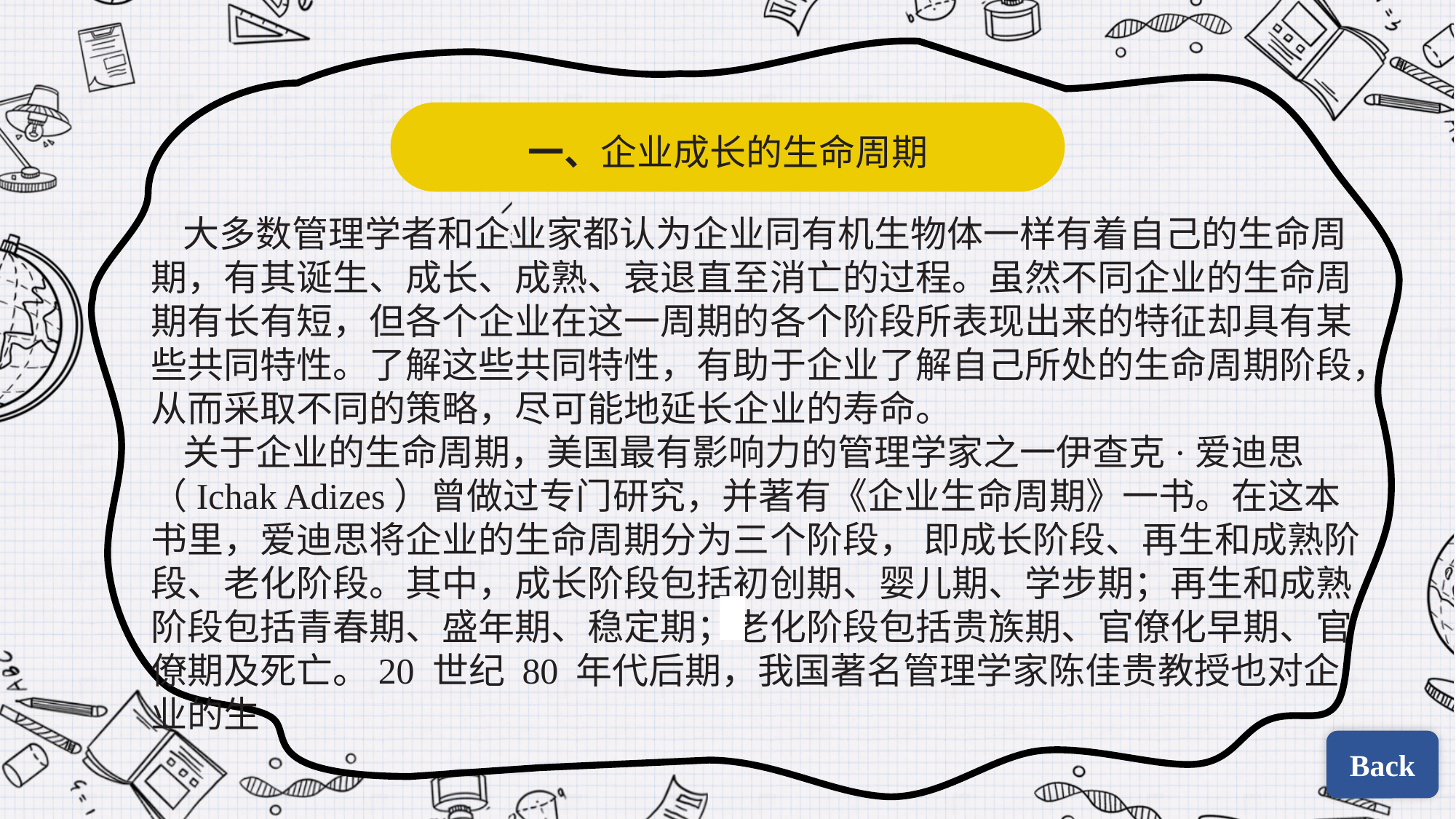

一、企业成长的生命周期
大多数管理学者和企业家都认为企业同有机生物体一样有着自己的生命周期，有其诞生、成长、成熟、衰退直至消亡的过程。虽然不同企业的生命周期有长有短，但各个企业在这一周期的各个阶段所表现出来的特征却具有某些共同特性。了解这些共同特性，有助于企业了解自己所处的生命周期阶段，从而采取不同的策略，尽可能地延长企业的寿命。
关于企业的生命周期，美国最有影响力的管理学家之一伊查克·爱迪思（Ichak Adizes）曾做过专门研究，并著有《企业生命周期》一书。在这本书里，爱迪思将企业的生命周期分为三个阶段， 即成长阶段、再生和成熟阶段、老化阶段。其中，成长阶段包括初创期、婴儿期、学步期；再生和成熟阶段包括青春期、盛年期、稳定期；老化阶段包括贵族期、官僚化早期、官僚期及死亡。20 世纪 80 年代后期，我国著名管理学家陈佳贵教授也对企业的生
|  |  |
| --- | --- |
|  |  |

Back